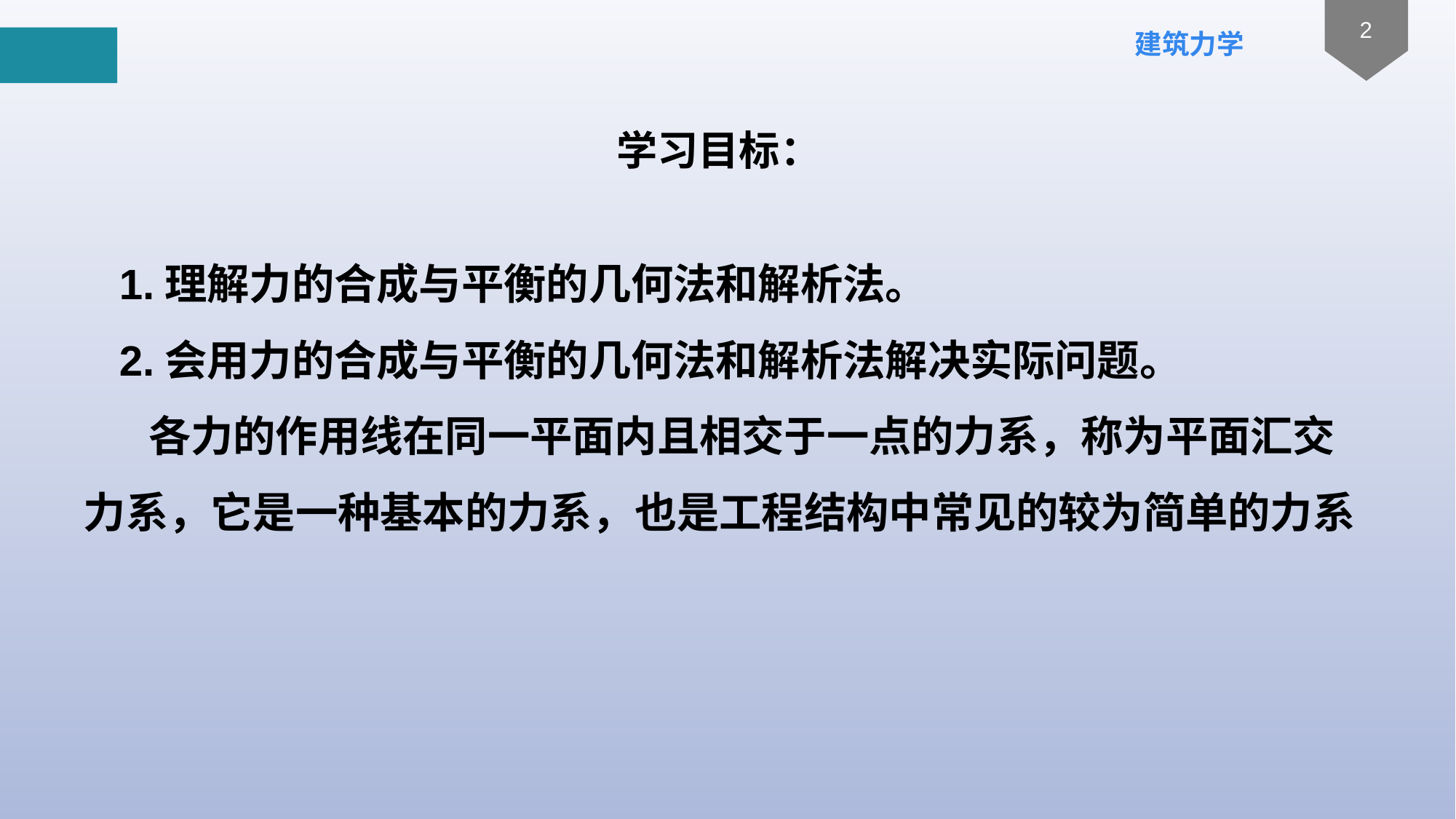

# 学习目标：
1.理解力的合成与平衡的几何法和解析法。
2.会用力的合成与平衡的几何法和解析法解决实际问题。
  各力的作用线在同一平面内且相交于一点的力系，称为平面汇交力系，它是一种基本的力系，也是工程结构中常见的较为简单的力系